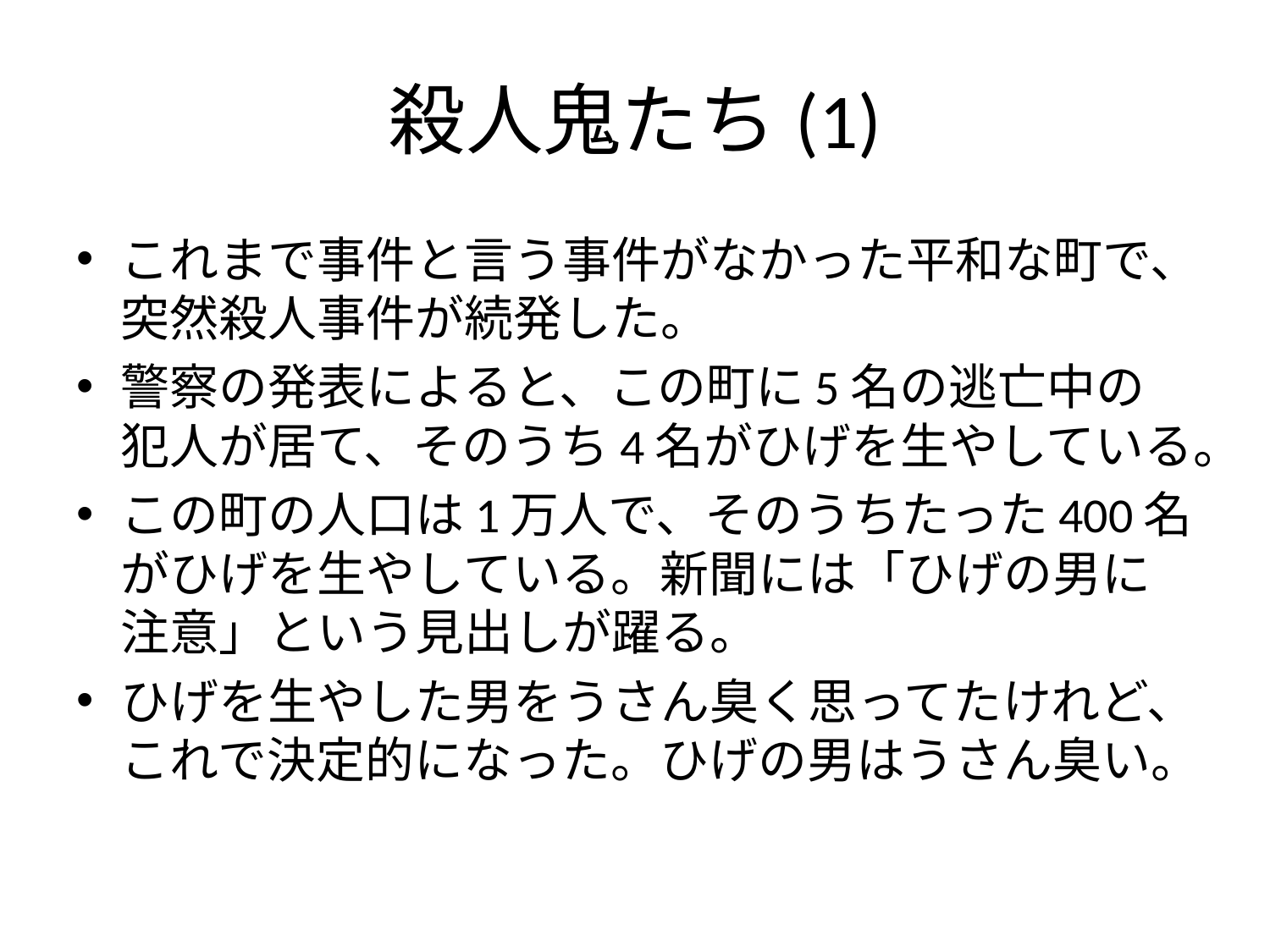

# 殺人鬼たち(1)
これまで事件と言う事件がなかった平和な町で、突然殺人事件が続発した。
警察の発表によると、この町に5名の逃亡中の犯人が居て、そのうち4名がひげを生やしている。
この町の人口は1万人で、そのうちたった400名がひげを生やしている。新聞には「ひげの男に注意」という見出しが躍る。
ひげを生やした男をうさん臭く思ってたけれど、これで決定的になった。ひげの男はうさん臭い。